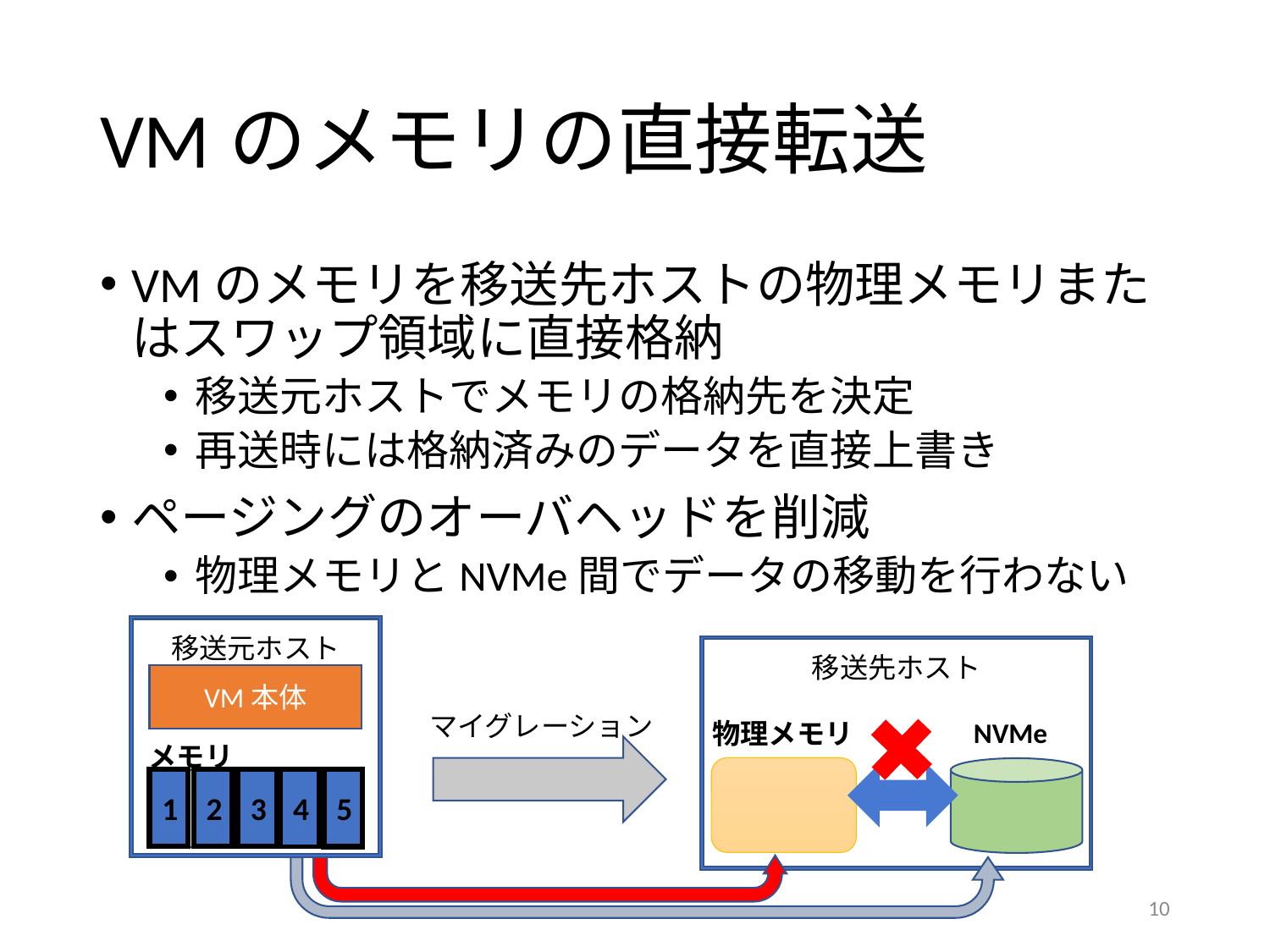

# VMのメモリの直接転送
VMのメモリを移送先ホストの物理メモリまたはスワップ領域に直接格納
移送元ホストでメモリの格納先を決定
再送時には格納済みのデータを直接上書き
ページングのオーバヘッドを削減
物理メモリとNVMe間でデータの移動を行わない

移送元ホスト

VM本体
移送先ホスト

マイグレーション
NVMe
物理メモリ

メモリ

1
2
3
4
5

10